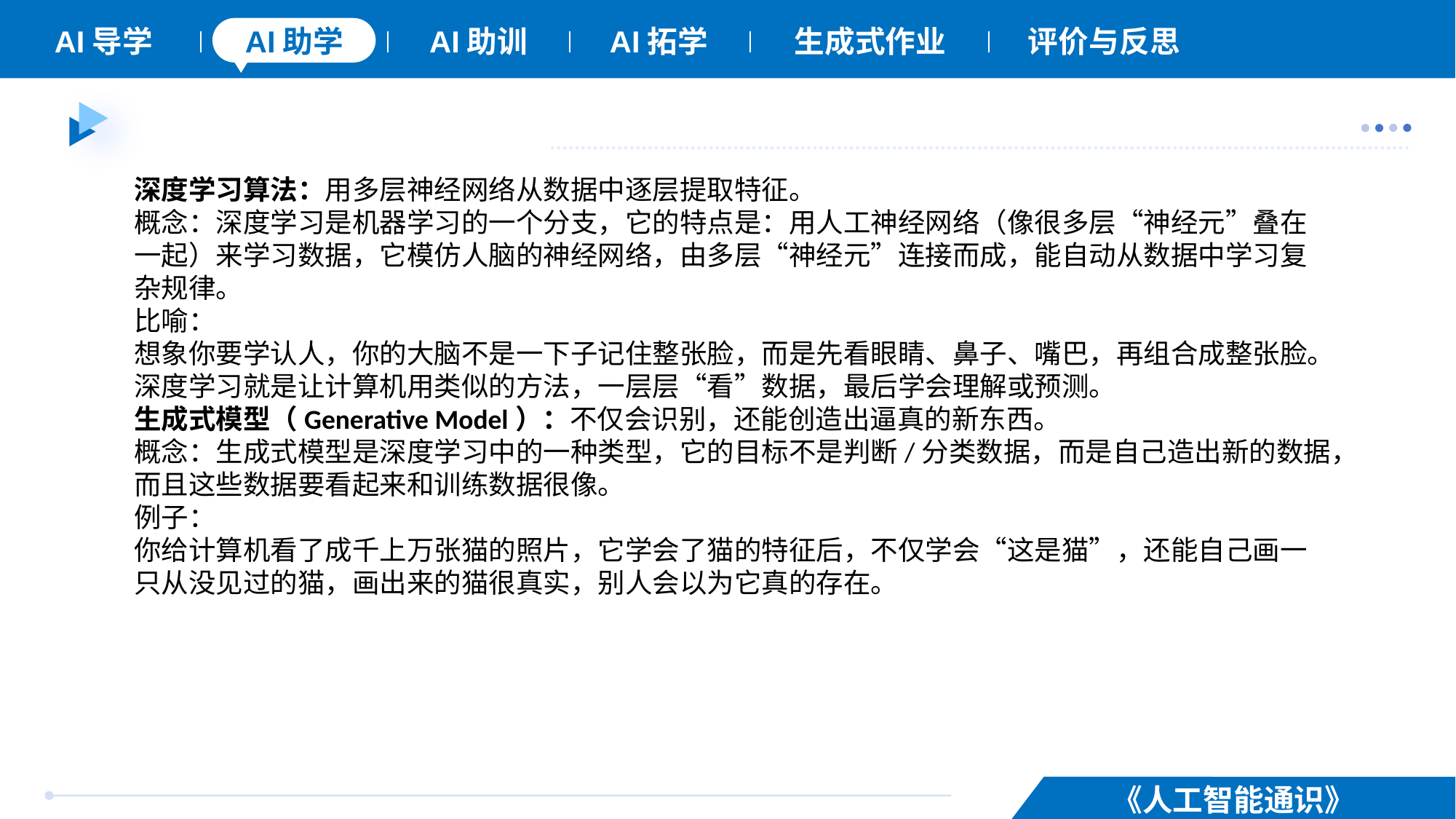

深度学习算法：用多层神经网络从数据中逐层提取特征。
概念：深度学习是机器学习的一个分支，它的特点是：用人工神经网络（像很多层“神经元”叠在一起）来学习数据，它模仿人脑的神经网络，由多层“神经元”连接而成，能自动从数据中学习复杂规律。
比喻：
想象你要学认人，你的大脑不是一下子记住整张脸，而是先看眼睛、鼻子、嘴巴，再组合成整张脸。深度学习就是让计算机用类似的方法，一层层“看”数据，最后学会理解或预测。
生成式模型（Generative Model）：不仅会识别，还能创造出逼真的新东西。
概念：生成式模型是深度学习中的一种类型，它的目标不是判断/分类数据，而是自己造出新的数据，而且这些数据要看起来和训练数据很像。
例子：
你给计算机看了成千上万张猫的照片，它学会了猫的特征后，不仅学会“这是猫”，还能自己画一只从没见过的猫，画出来的猫很真实，别人会以为它真的存在。